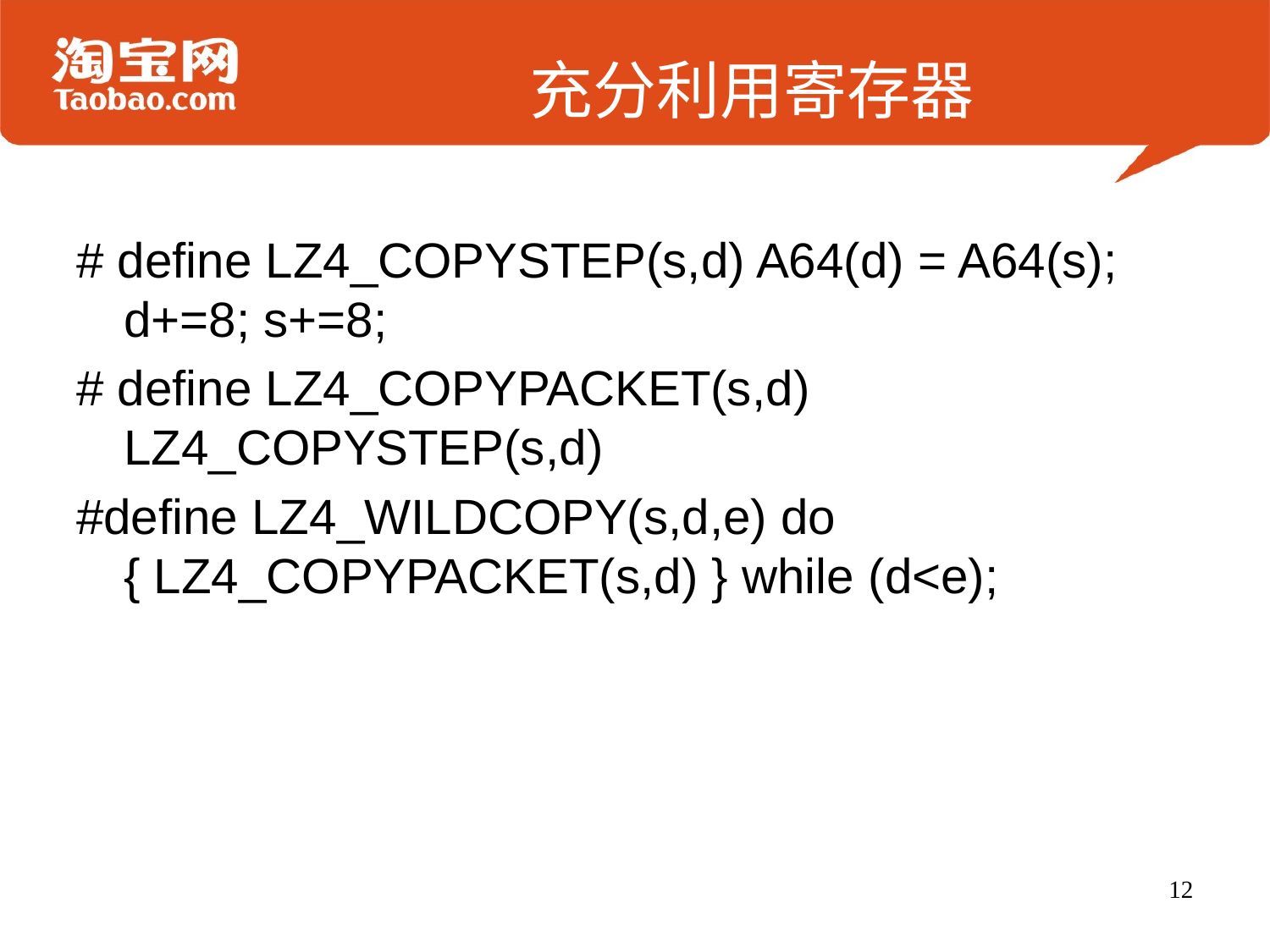

# 充分利用寄存器
# define LZ4_COPYSTEP(s,d) A64(d) = A64(s); d+=8; s+=8;
# define LZ4_COPYPACKET(s,d) LZ4_COPYSTEP(s,d)
#define LZ4_WILDCOPY(s,d,e) do { LZ4_COPYPACKET(s,d) } while (d<e);

12